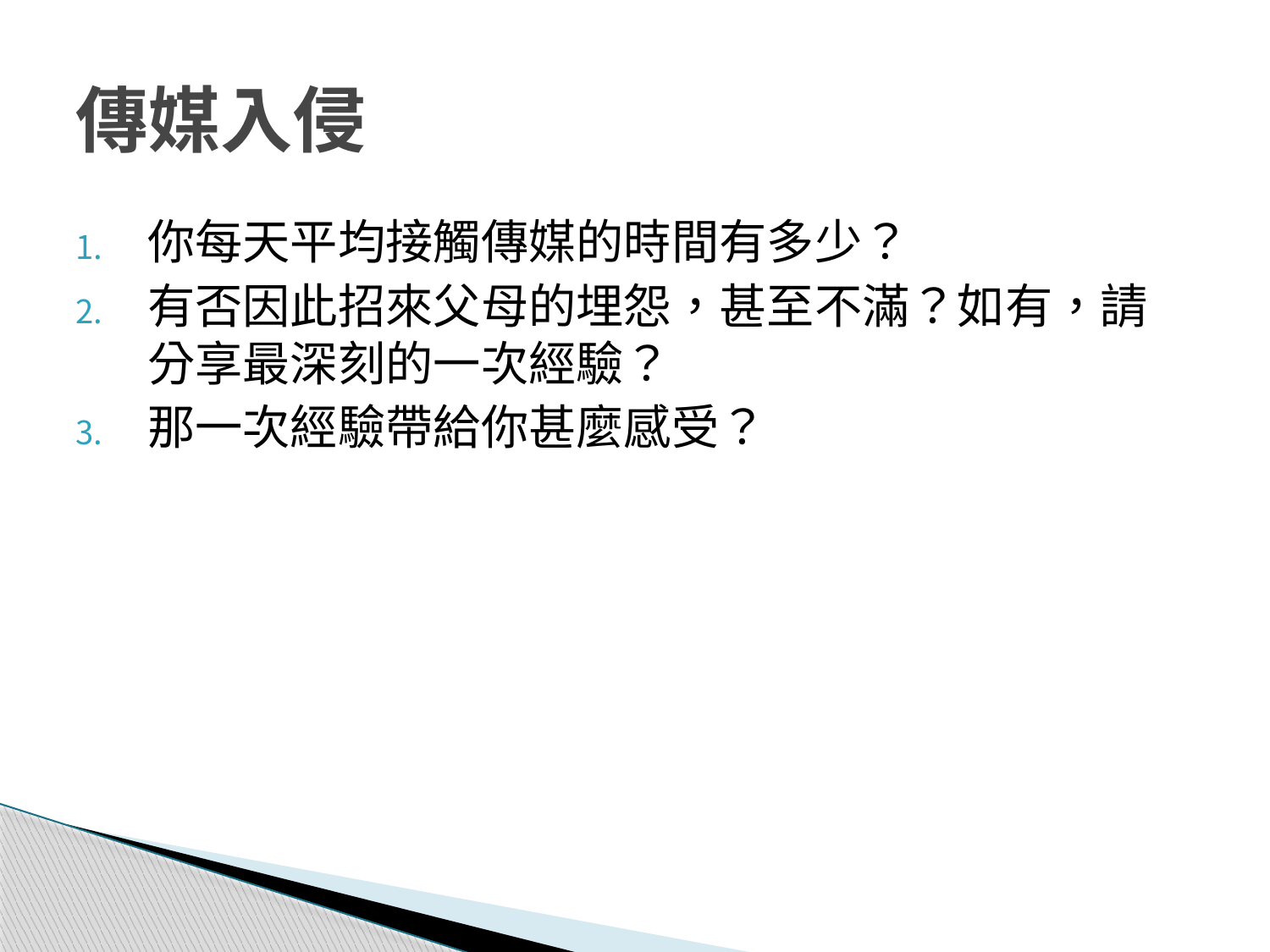

# 傳媒入侵
你每天平均接觸傳媒的時間有多少？
有否因此招來父母的埋怨，甚至不滿？如有，請分享最深刻的一次經驗？
那一次經驗帶給你甚麼感受？